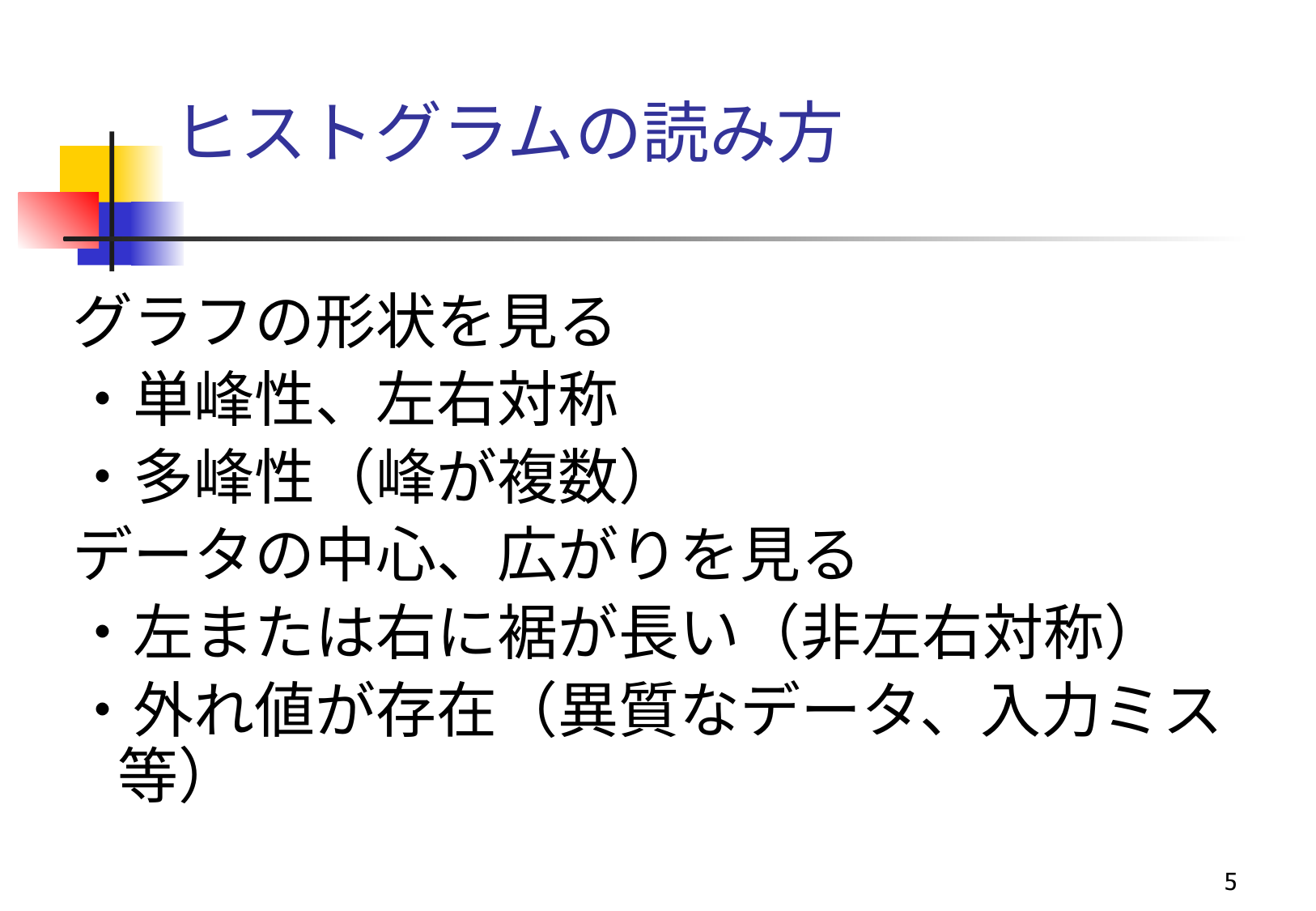

# ヒストグラムの読み方
グラフの形状を見る
・単峰性、左右対称
・多峰性（峰が複数）
データの中心、広がりを見る
・左または右に裾が長い（非左右対称）
・外れ値が存在（異質なデータ、入力ミス等）
5